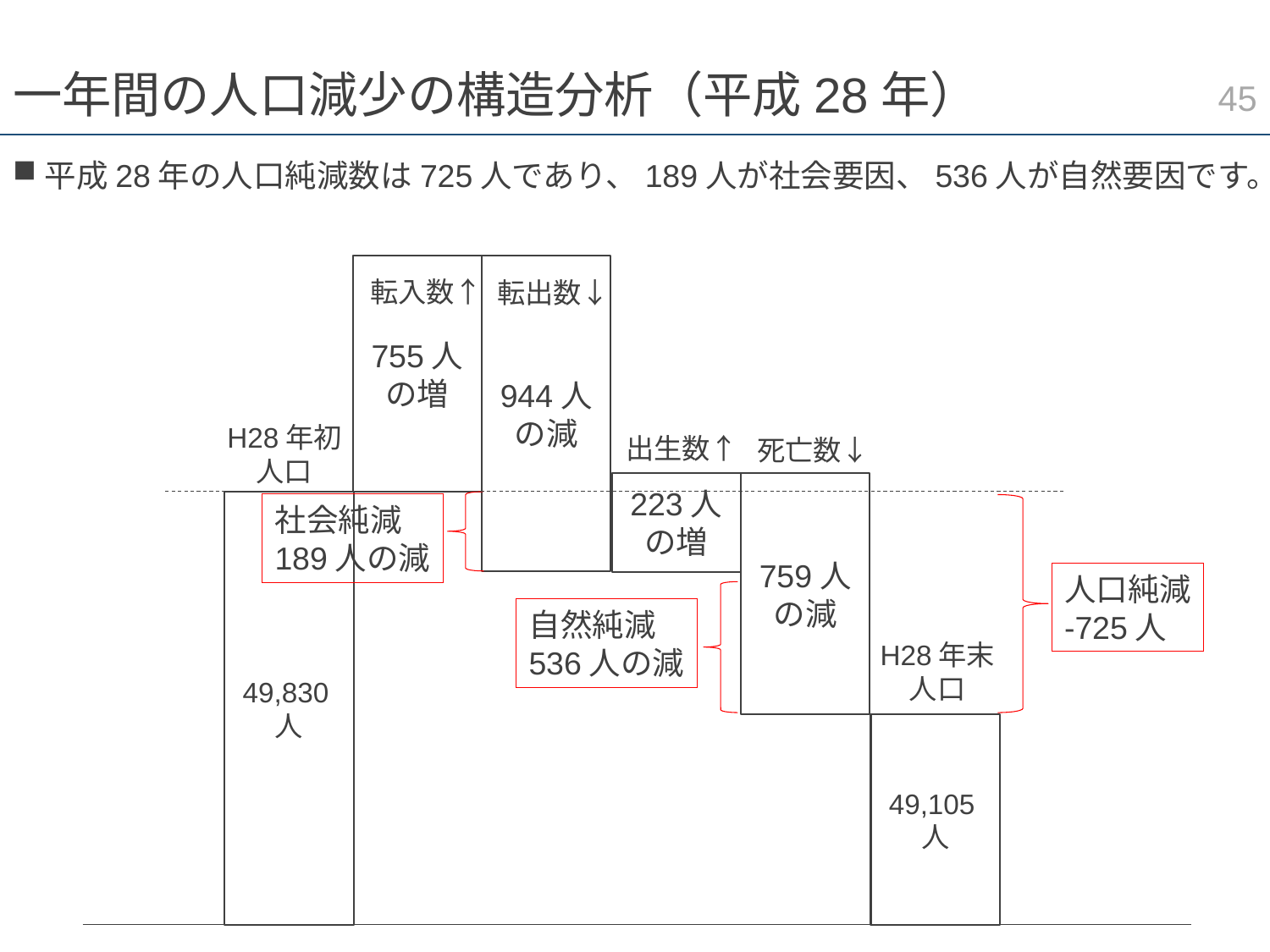

45
# 一年間の人口減少の構造分析（平成28年）
平成28年の人口純減数は725人であり、189人が社会要因、536人が自然要因です。
944人
の減
755人
の増
転入数↑
転出数↓
H28年初
人口
出生数↑
死亡数↓
223人
の増
759人
の減
49,830人

社会純減
189人の減

人口純減
-725人

自然純減
536人の減
H28年末
人口
49,105人